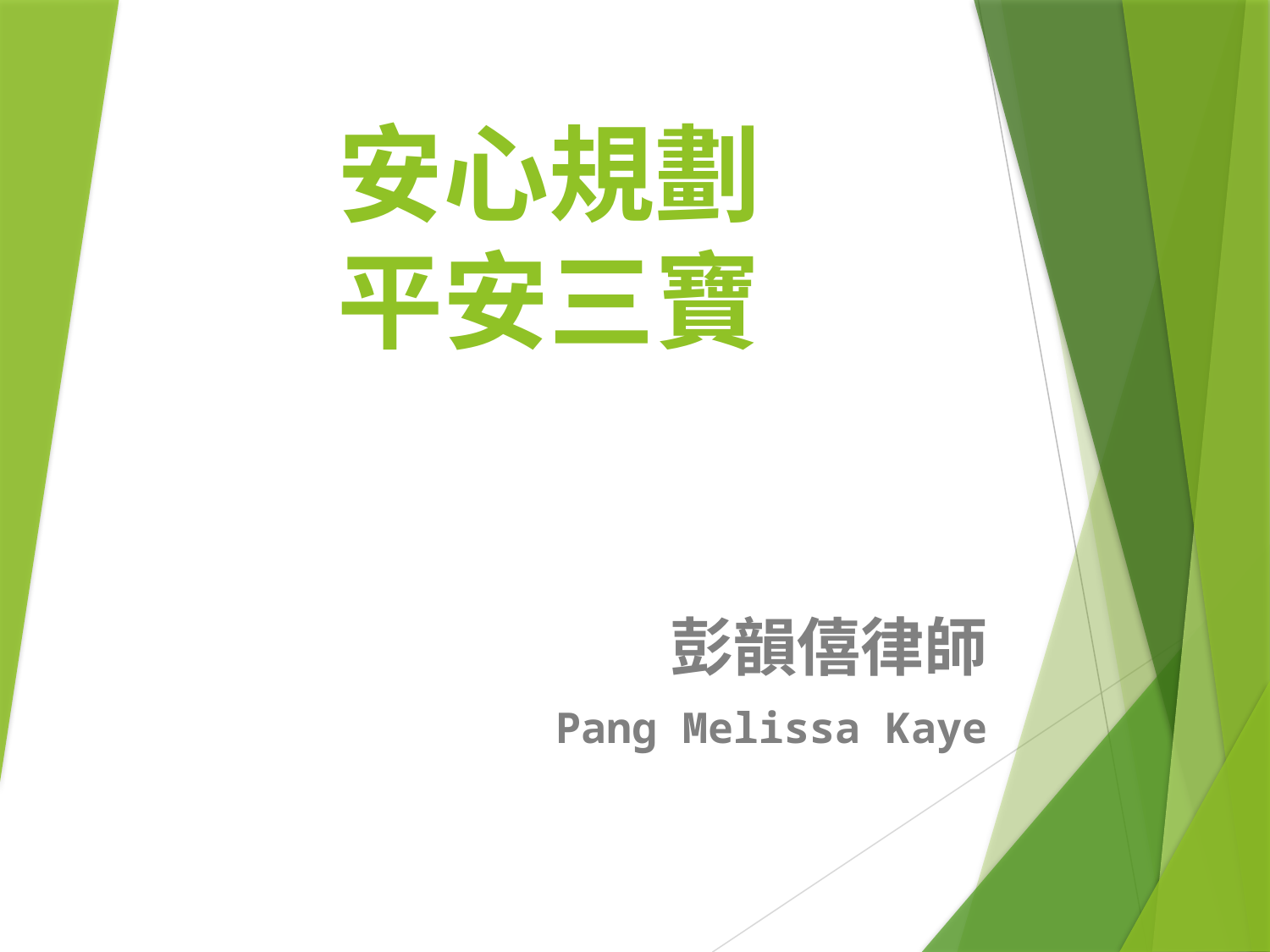

# 安心規劃 平安三寶
彭韻僖律師
Pang Melissa Kaye